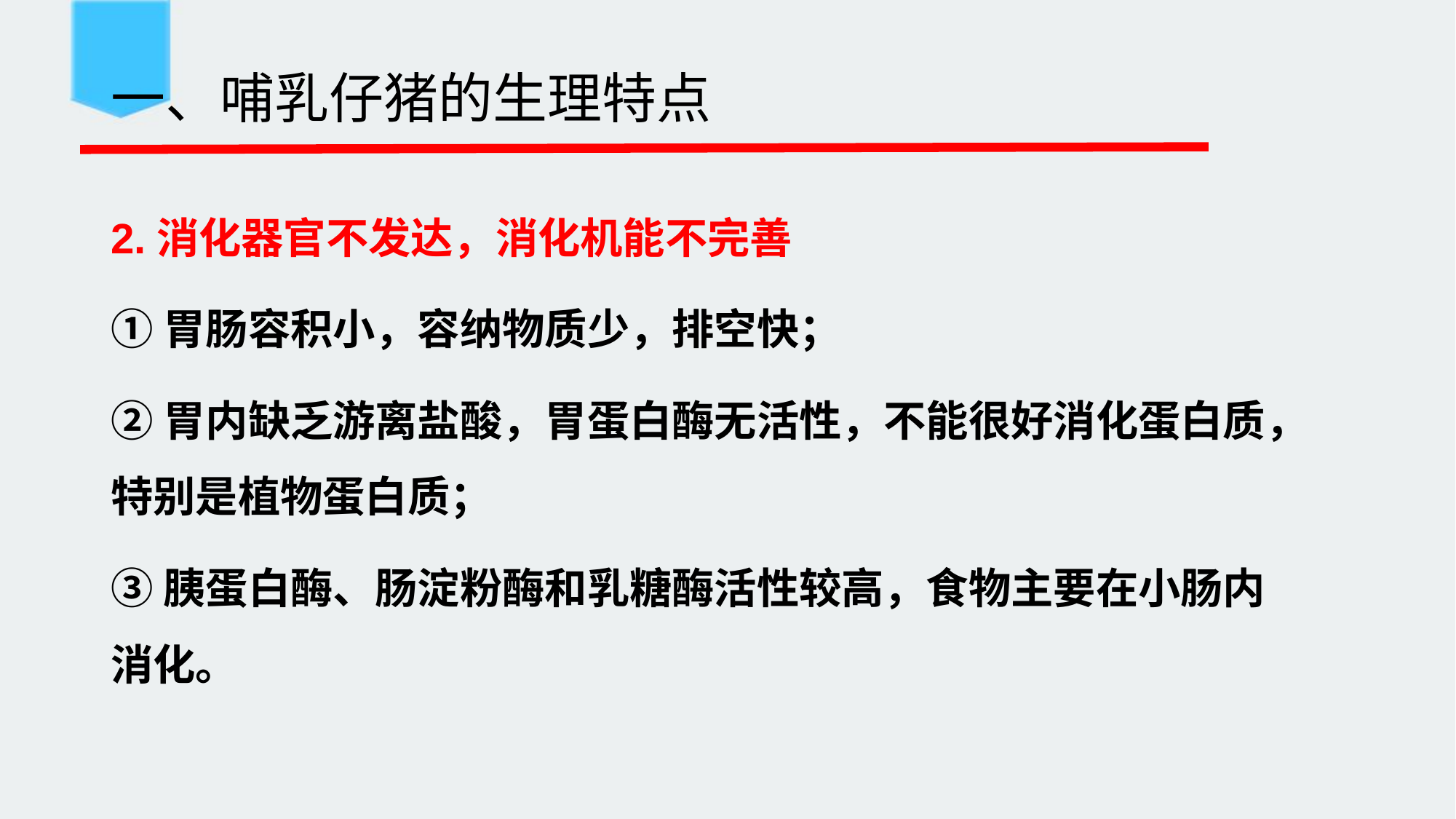

一、哺乳仔猪的生理特点
2.消化器官不发达，消化机能不完善
①胃肠容积小，容纳物质少，排空快；
②胃内缺乏游离盐酸，胃蛋白酶无活性，不能很好消化蛋白质，特别是植物蛋白质；
③胰蛋白酶、肠淀粉酶和乳糖酶活性较高，食物主要在小肠内消化。